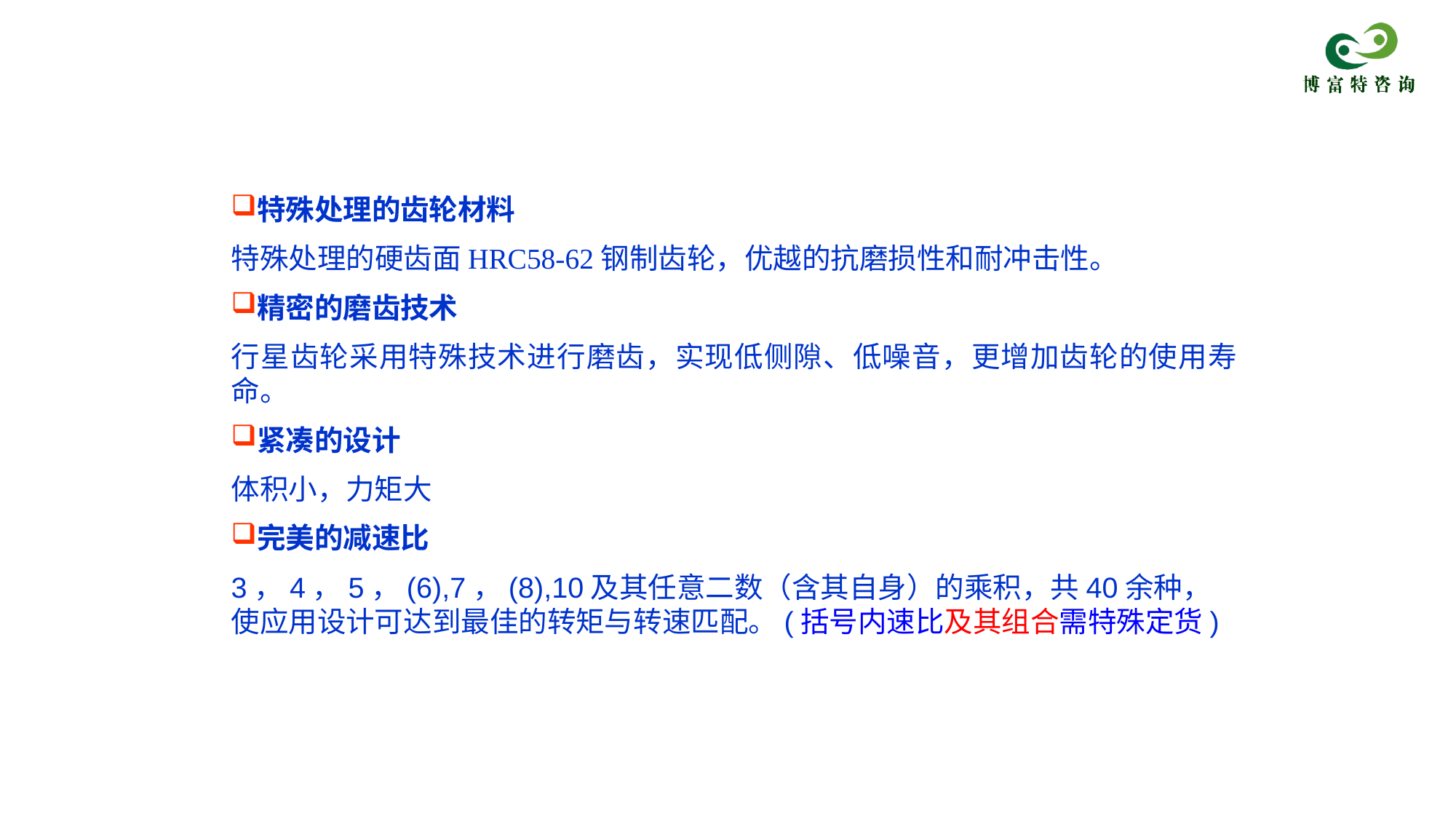

NS/PS系列减速器的特点
特殊处理的齿轮材料
特殊处理的硬齿面HRC58-62钢制齿轮，优越的抗磨损性和耐冲击性。
精密的磨齿技术
行星齿轮采用特殊技术进行磨齿，实现低侧隙、低噪音，更增加齿轮的使用寿命。
紧凑的设计
体积小，力矩大
完美的减速比
3，4，5，(6),7，(8),10及其任意二数（含其自身）的乘积，共40余种，使应用设计可达到最佳的转矩与转速匹配。(括号内速比及其组合需特殊定货)